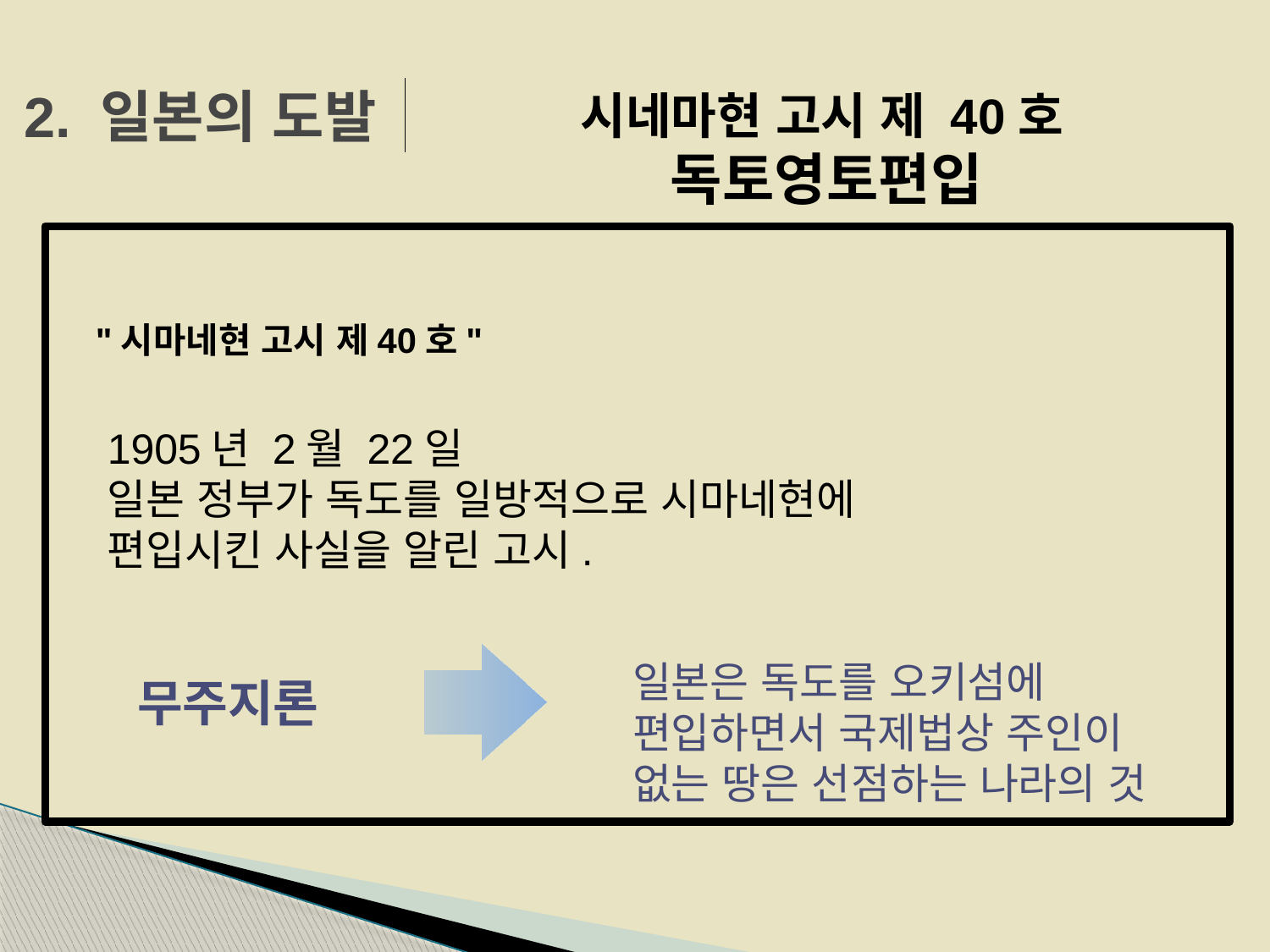

# 2. 일본의 도발
시네마현 고시 제 40호
독토영토편입

"시마네현 고시 제40호"
1905년 2월 22일
일본 정부가 독도를 일방적으로 시마네현에
편입시킨 사실을 알린 고시.

일본은 독도를 오키섬에 편입하면서 국제법상 주인이 없는 땅은 선점하는 나라의 것
무주지론